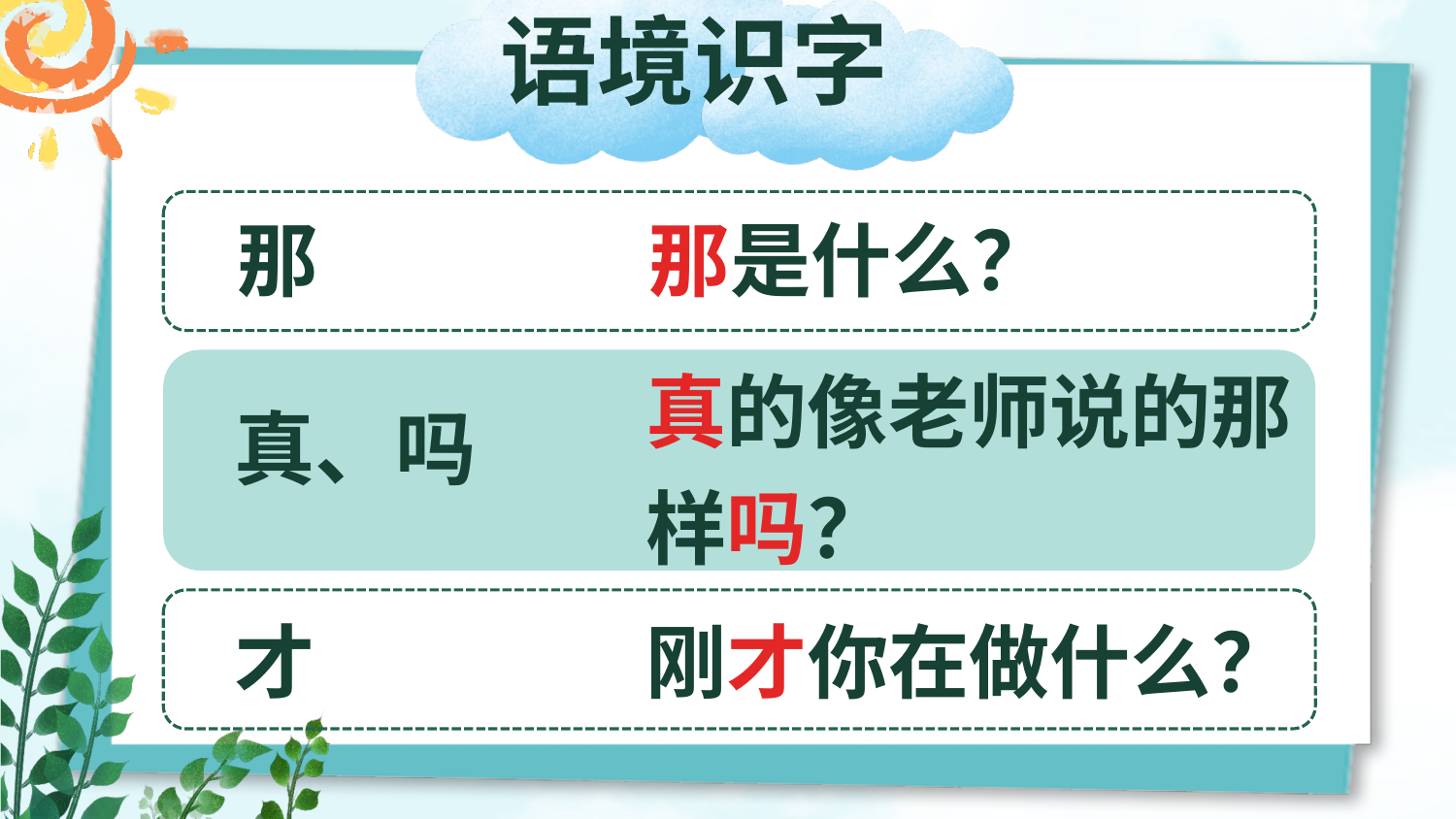

语境识字

那
那是什么？
真的像老师说的那样吗？

真、吗

才
刚才你在做什么？